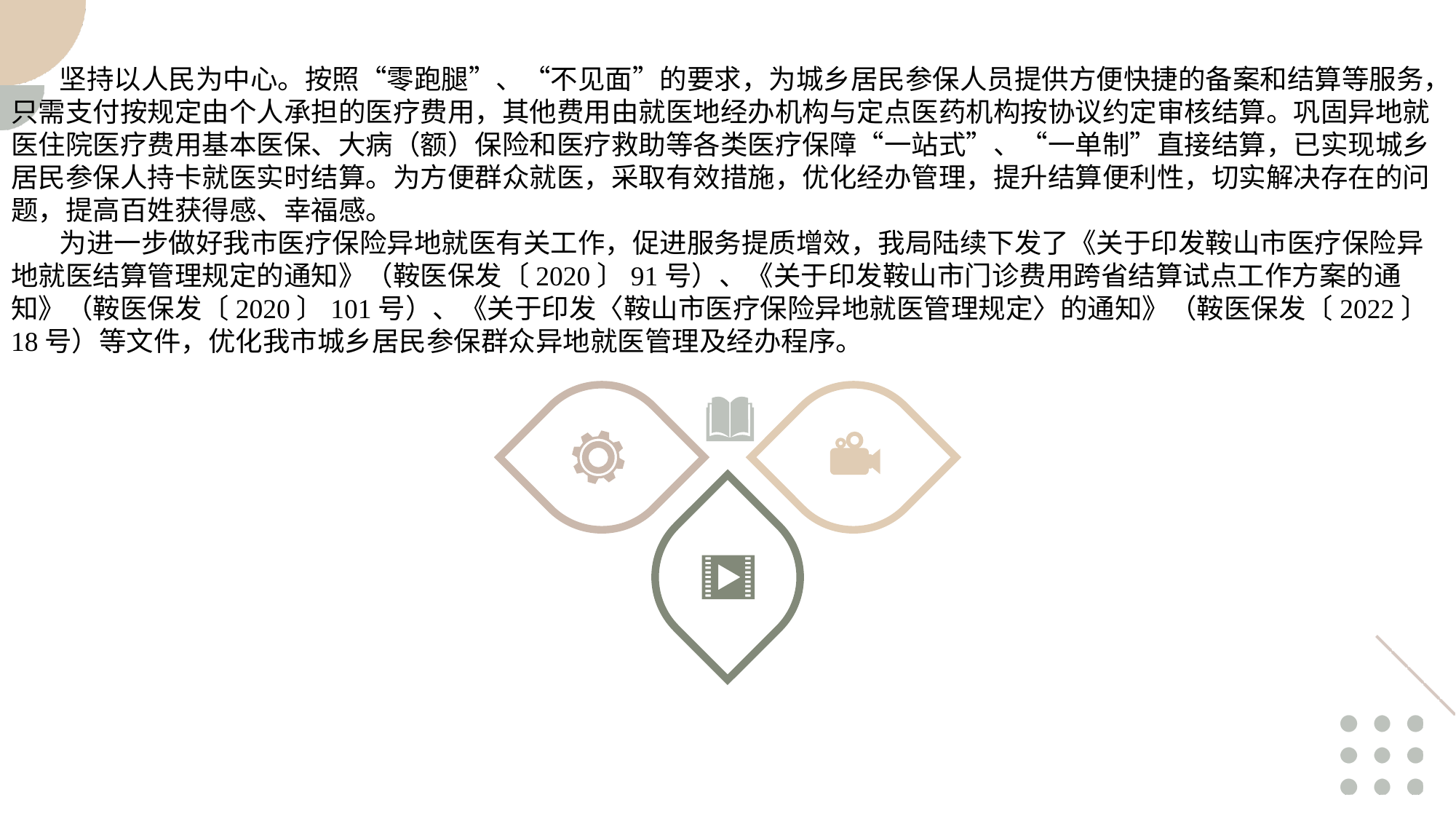

坚持以人民为中心。按照“零跑腿”、“不见面”的要求，为城乡居民参保人员提供方便快捷的备案和结算等服务，只需支付按规定由个人承担的医疗费用，其他费用由就医地经办机构与定点医药机构按协议约定审核结算。巩固异地就医住院医疗费用基本医保、大病（额）保险和医疗救助等各类医疗保障“一站式”、“一单制”直接结算，已实现城乡居民参保人持卡就医实时结算。为方便群众就医，采取有效措施，优化经办管理，提升结算便利性，切实解决存在的问题，提高百姓获得感、幸福感。
为进一步做好我市医疗保险异地就医有关工作，促进服务提质增效，我局陆续下发了《关于印发鞍山市医疗保险异地就医结算管理规定的通知》（鞍医保发〔2020〕91号）、《关于印发鞍山市门诊费用跨省结算试点工作方案的通知》（鞍医保发〔2020〕101号）、《关于印发〈鞍山市医疗保险异地就医管理规定〉的通知》（鞍医保发〔2022〕18号）等文件，优化我市城乡居民参保群众异地就医管理及经办程序。